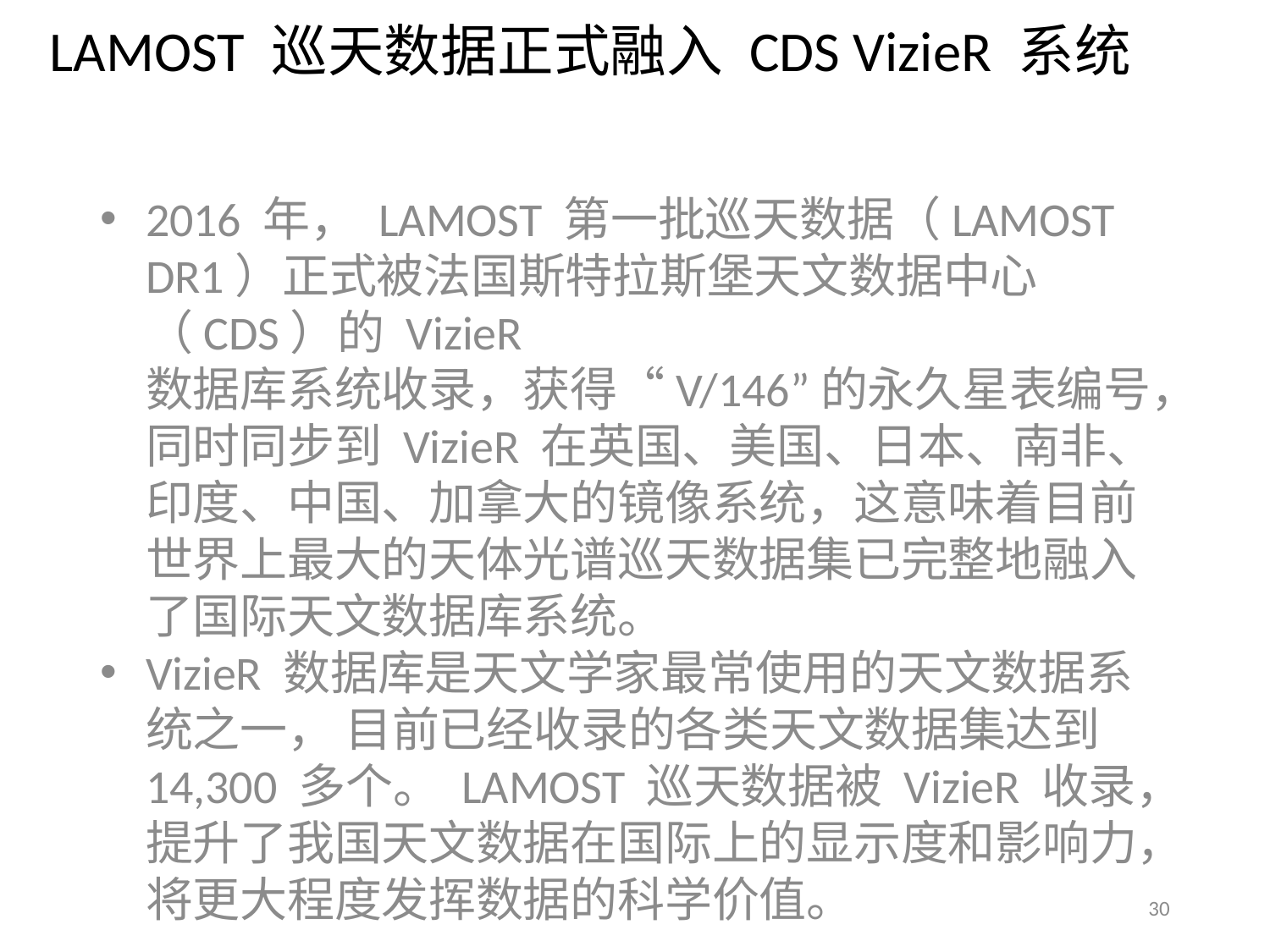

# LAMOST 巡天数据正式融入 CDS VizieR 系统
2016 年， LAMOST 第一批巡天数据（LAMOST DR1）正式被法国斯特拉斯堡天文数据中心（CDS）的 VizieR 数据库系统收录，获得“V/146”的永久星表编号，同时同步到 VizieR 在英国、美国、日本、南非、印度、中国、加拿大的镜像系统，这意味着目前世界上最大的天体光谱巡天数据集已完整地融入了国际天文数据库系统。
VizieR 数据库是天文学家最常使用的天文数据系统之一， 目前已经收录的各类天文数据集达到 14,300 多个。 LAMOST 巡天数据被 VizieR 收录，提升了我国天文数据在国际上的显示度和影响力，将更大程度发挥数据的科学价值。
30